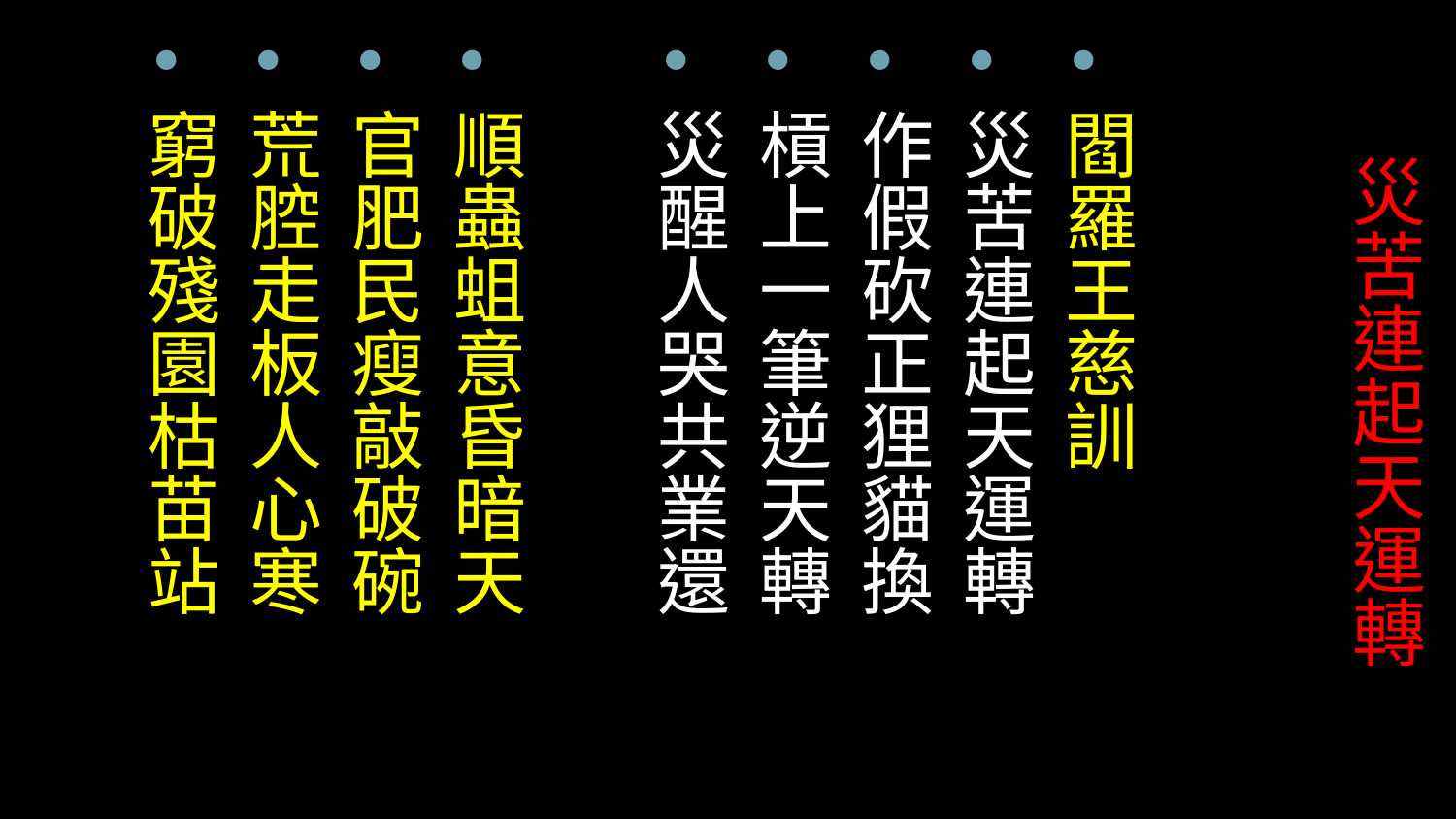

# 災苦連起天運轉
閻羅王慈訓
災苦連起天運轉
作假砍正狸貓換
槓上一筆逆天轉
災醒人哭共業還

順蟲蛆意昏暗天
官肥民瘦敲破碗
荒腔走板人心寒
窮破殘園枯苗站